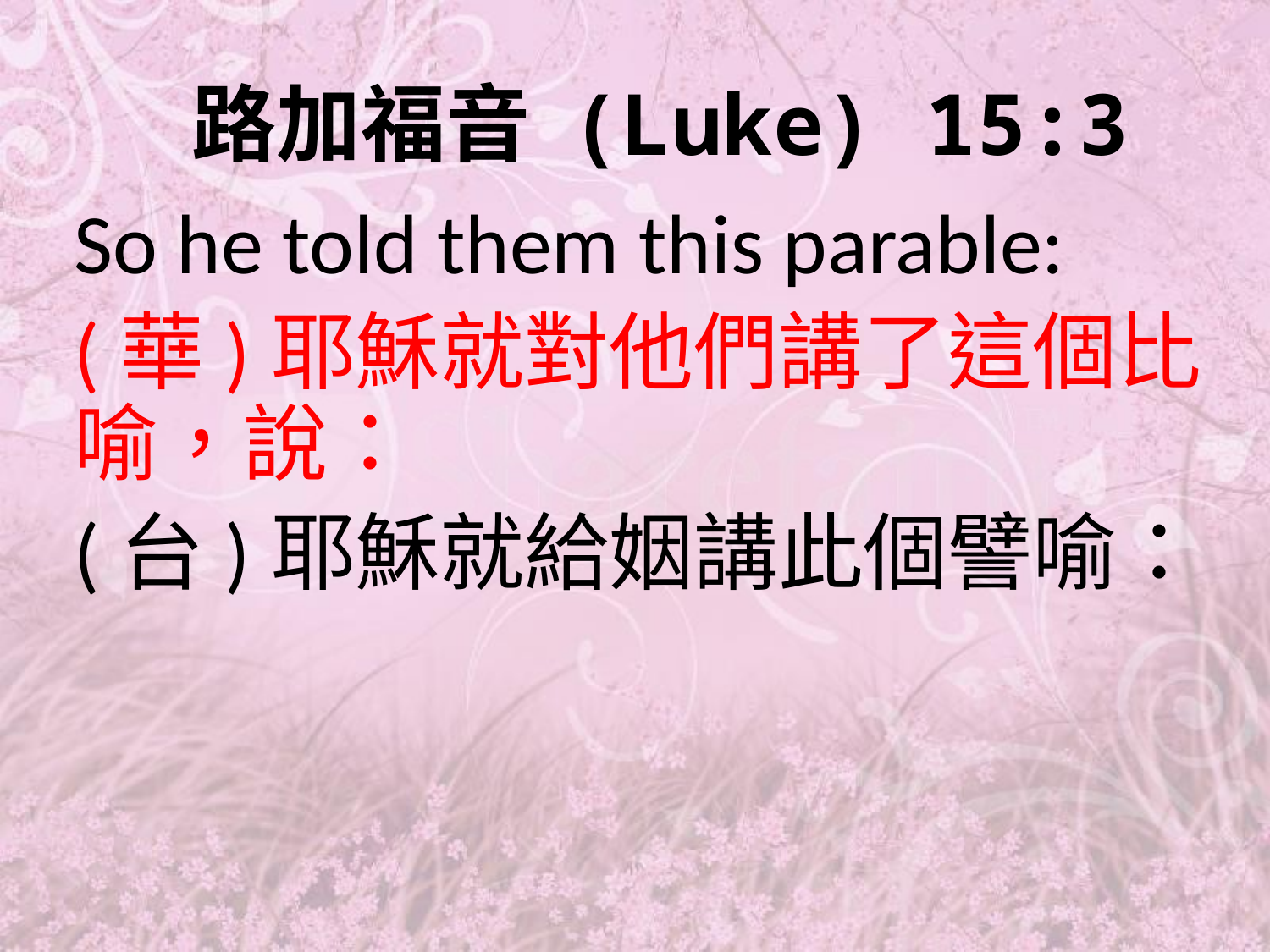

# 路加福音 (Luke) 15:3
So he told them this parable:
(華)耶穌就對他們講了這個比喻，說：
(台)耶穌就給姻講此個譬喻：